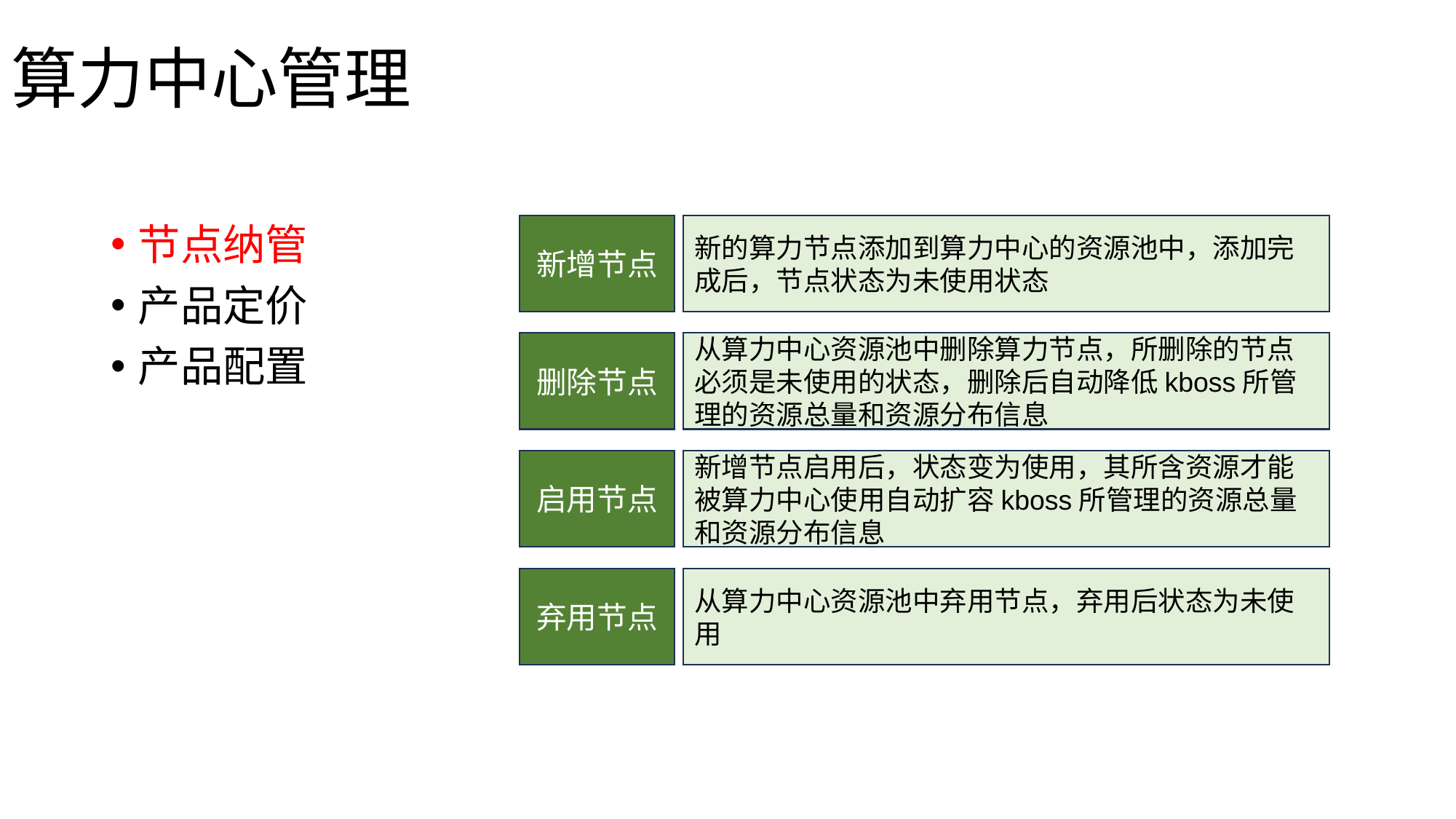

# 算力中心管理
新的算力节点添加到算力中心的资源池中，添加完成后，节点状态为未使用状态
新增节点
节点纳管
产品定价
产品配置

从算力中心资源池中删除算力节点，所删除的节点必须是未使用的状态，删除后自动降低kboss所管理的资源总量和资源分布信息
删除节点
新增节点启用后，状态变为使用，其所含资源才能被算力中心使用自动扩容kboss所管理的资源总量和资源分布信息
启用节点
从算力中心资源池中弃用节点，弃用后状态为未使用
弃用节点